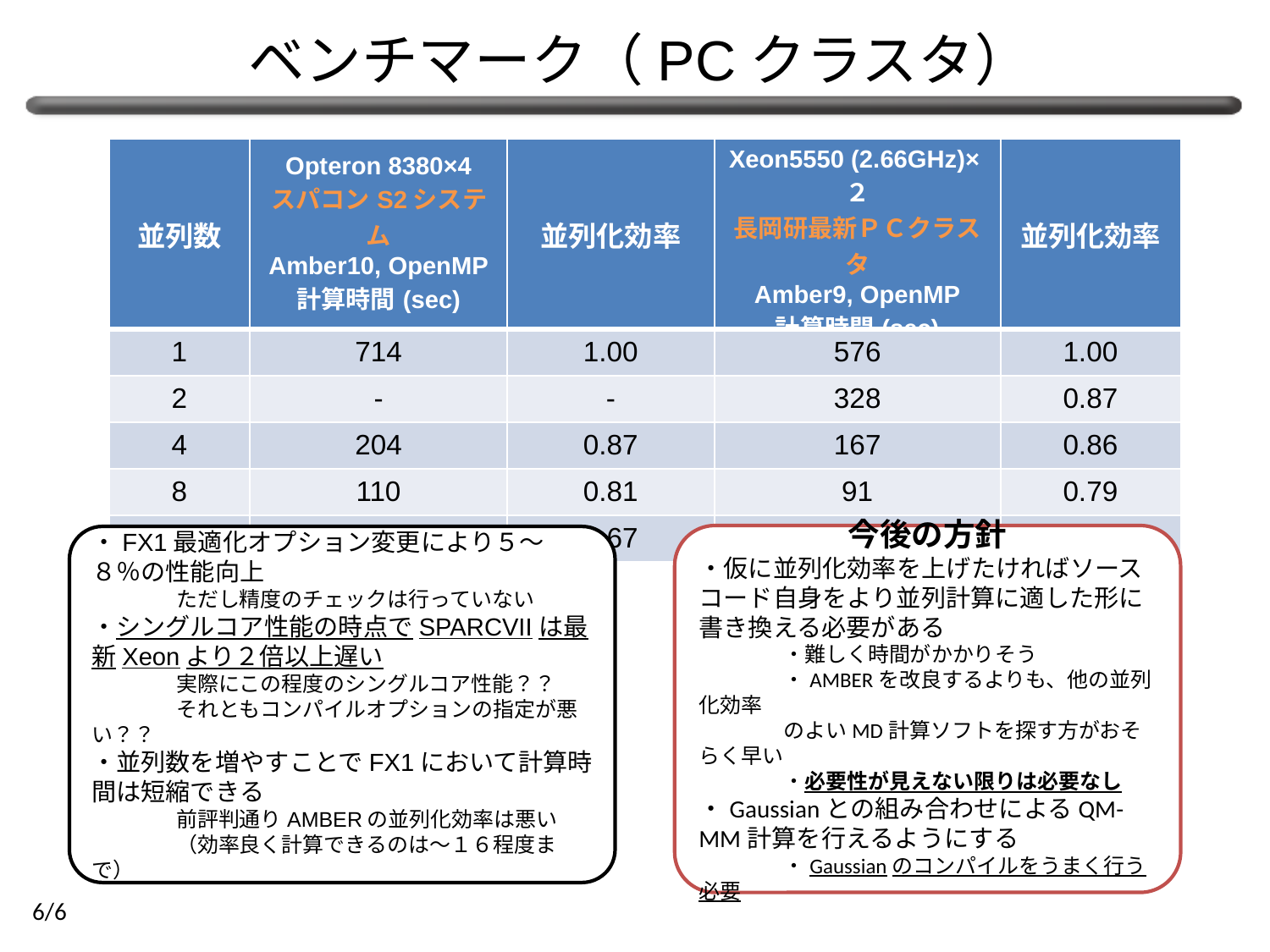

ベンチマーク（PCクラスタ）
| 並列数 | Opteron 8380×4 スパコンS2システム Amber10, OpenMP 計算時間(sec) | 並列化効率 | Xeon5550 (2.66GHz)×２ 長岡研最新ＰＣクラスタ Amber9, OpenMP 計算時間(sec) | 並列化効率 |
| --- | --- | --- | --- | --- |
| 1 | 714 | 1.00 | 576 | 1.00 |
| 2 | ‐ | ‐ | 328 | 0.87 |
| 4 | 204 | 0.87 | 167 | 0.86 |
| 8 | 110 | 0.81 | 91 | 0.79 |
| 16 | 66 | 0.67 | 111 | 0.32 |
今後の方針
・仮に並列化効率を上げたければソースコード自身をより並列計算に適した形に書き換える必要がある
　　　　・難しく時間がかかりそう
　　　　・AMBERを改良するよりも、他の並列化効率
　　　　のよいMD計算ソフトを探す方がおそらく早い
　　　　・必要性が見えない限りは必要なし
・Gaussianとの組み合わせによるQM-MM計算を行えるようにする
　　　　・Gaussianのコンパイルをうまく行う必要
・FX1最適化オプション変更により５～８％の性能向上
　　　　ただし精度のチェックは行っていない
・シングルコア性能の時点でSPARCVIIは最新Xeonより２倍以上遅い
　　　　実際にこの程度のシングルコア性能？？
　　　　それともコンパイルオプションの指定が悪い？？
・並列数を増やすことでFX1において計算時間は短縮できる
　　　　前評判通りAMBERの並列化効率は悪い
　　　　（効率良く計算できるのは～１６程度まで）
6/6